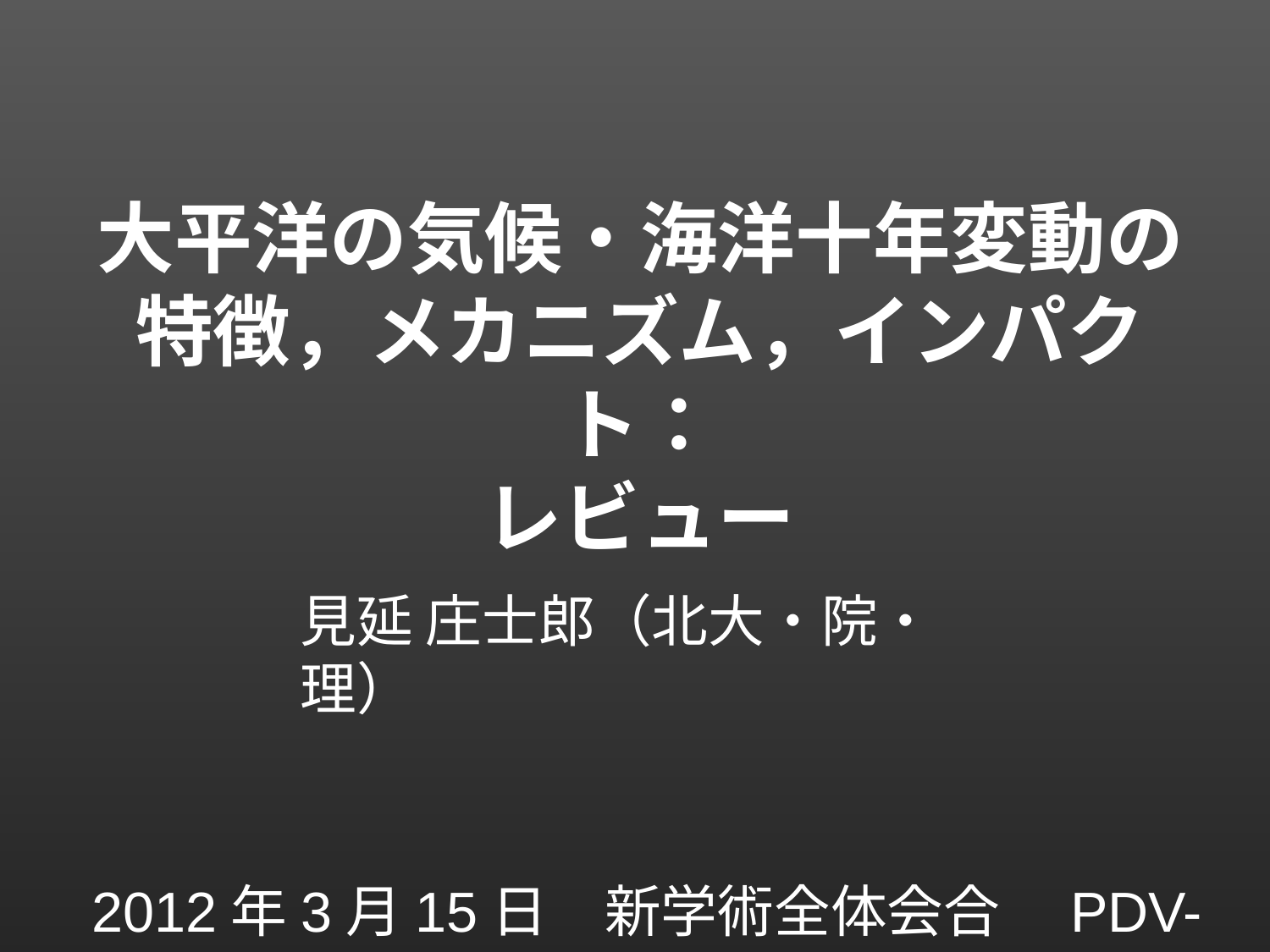

大平洋の気候・海洋十年変動の
特徴，メカニズム，インパクト：
レビュー
見延 庄士郎（北大・院・理）
2012年3月15日　新学術全体会合　PDV-WG